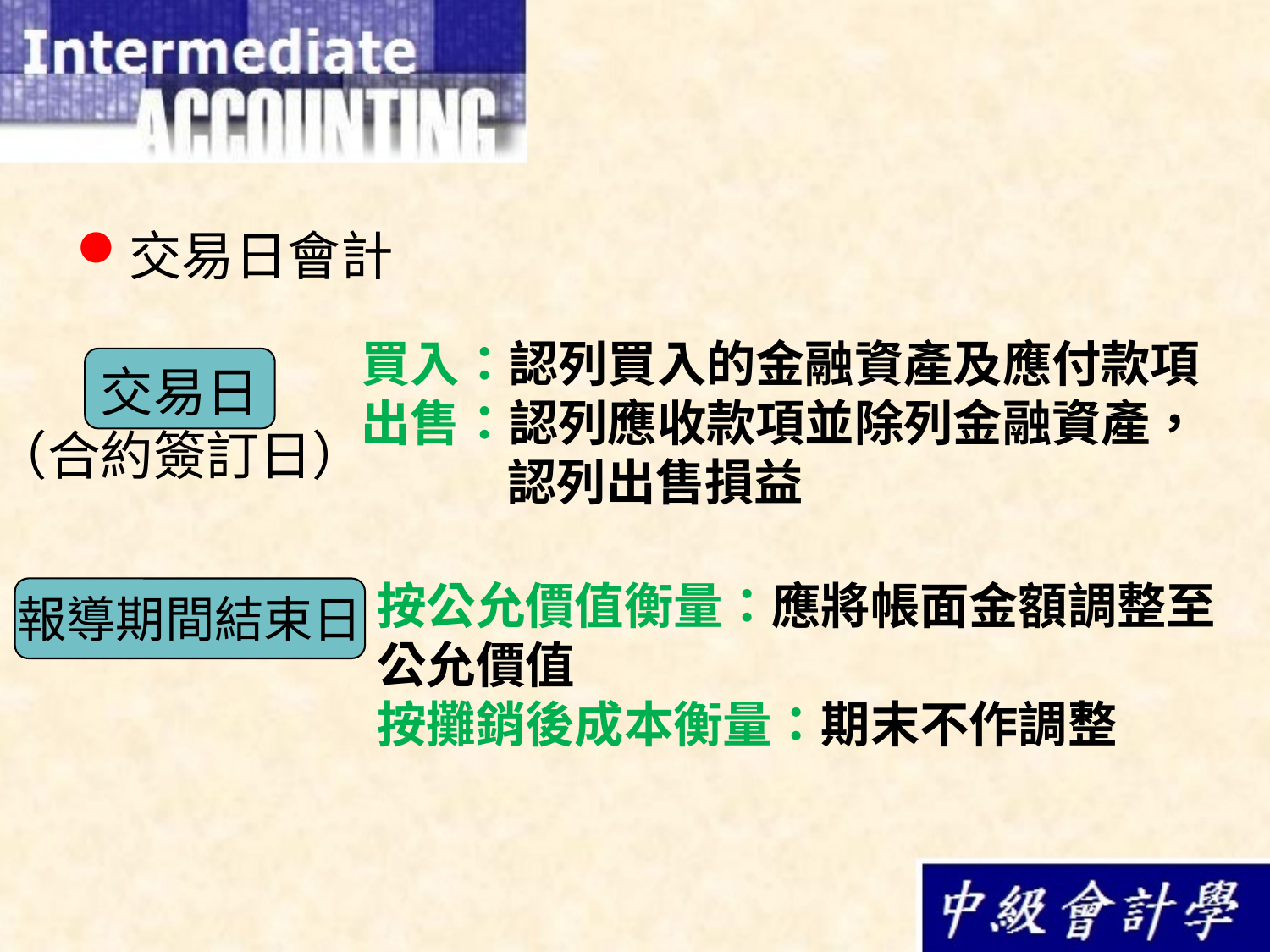

交易日會計

買入：認列買入的金融資產及應付款項
出售：認列應收款項並除列金融資產，
            認列出售損益
交易日
（合約簽訂日）
按公允價值衡量：應將帳面金額調整至公允價值
按攤銷後成本衡量：期末不作調整
報導期間結束日